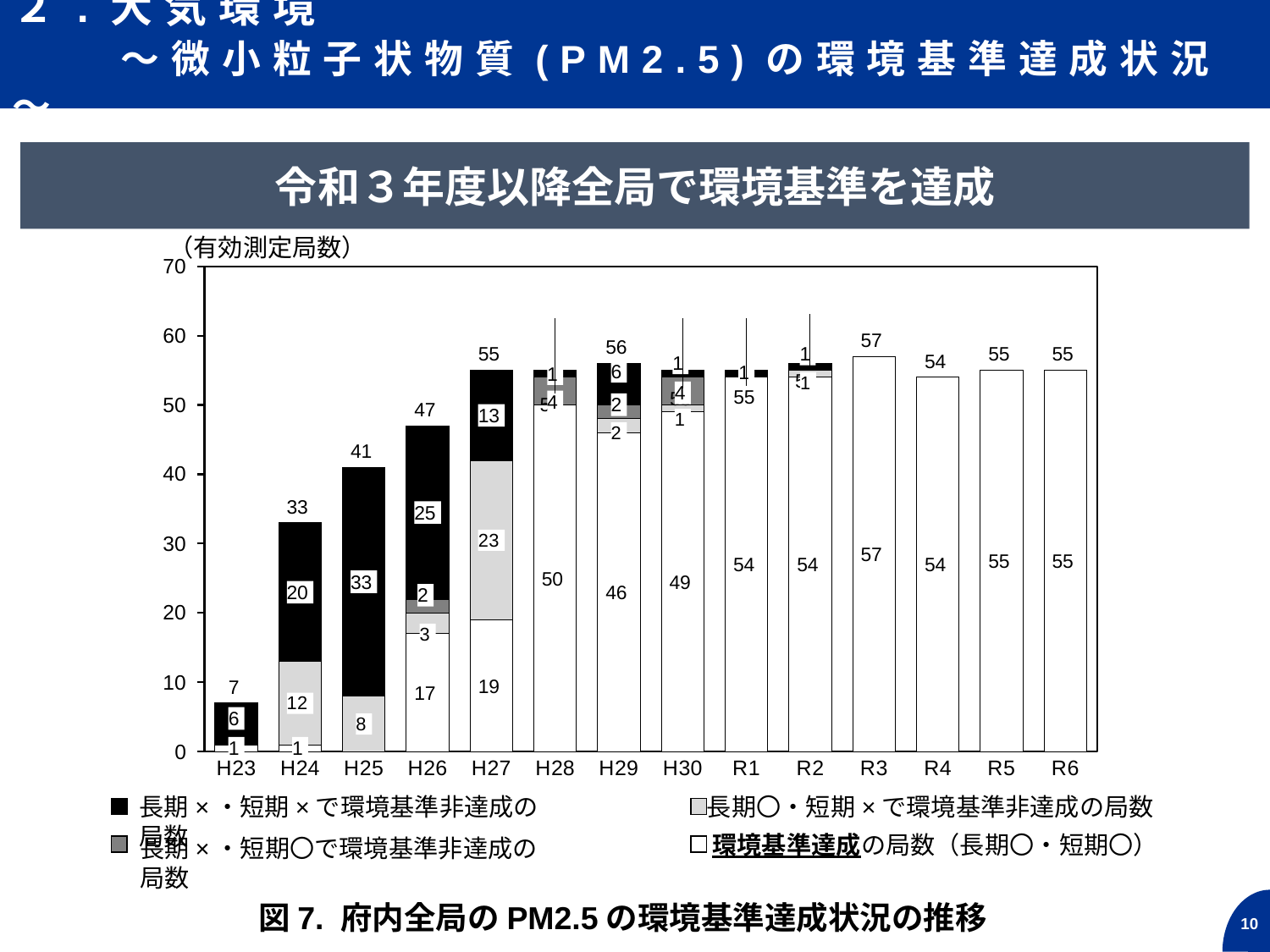

２.大気環境
　　～微小粒子状物質(PM2.5)の環境基準達成状況～
令和３年度以降全局で環境基準を達成
（有効測定局数）

[unsupported chart]

長期×・短期×で環境基準非達成の局数
長期〇・短期×で環境基準非達成の局数

環境基準達成の局数（長期〇・短期〇）
長期×・短期〇で環境基準非達成の局数
図7. 府内全局のPM2.5の環境基準達成状況の推移